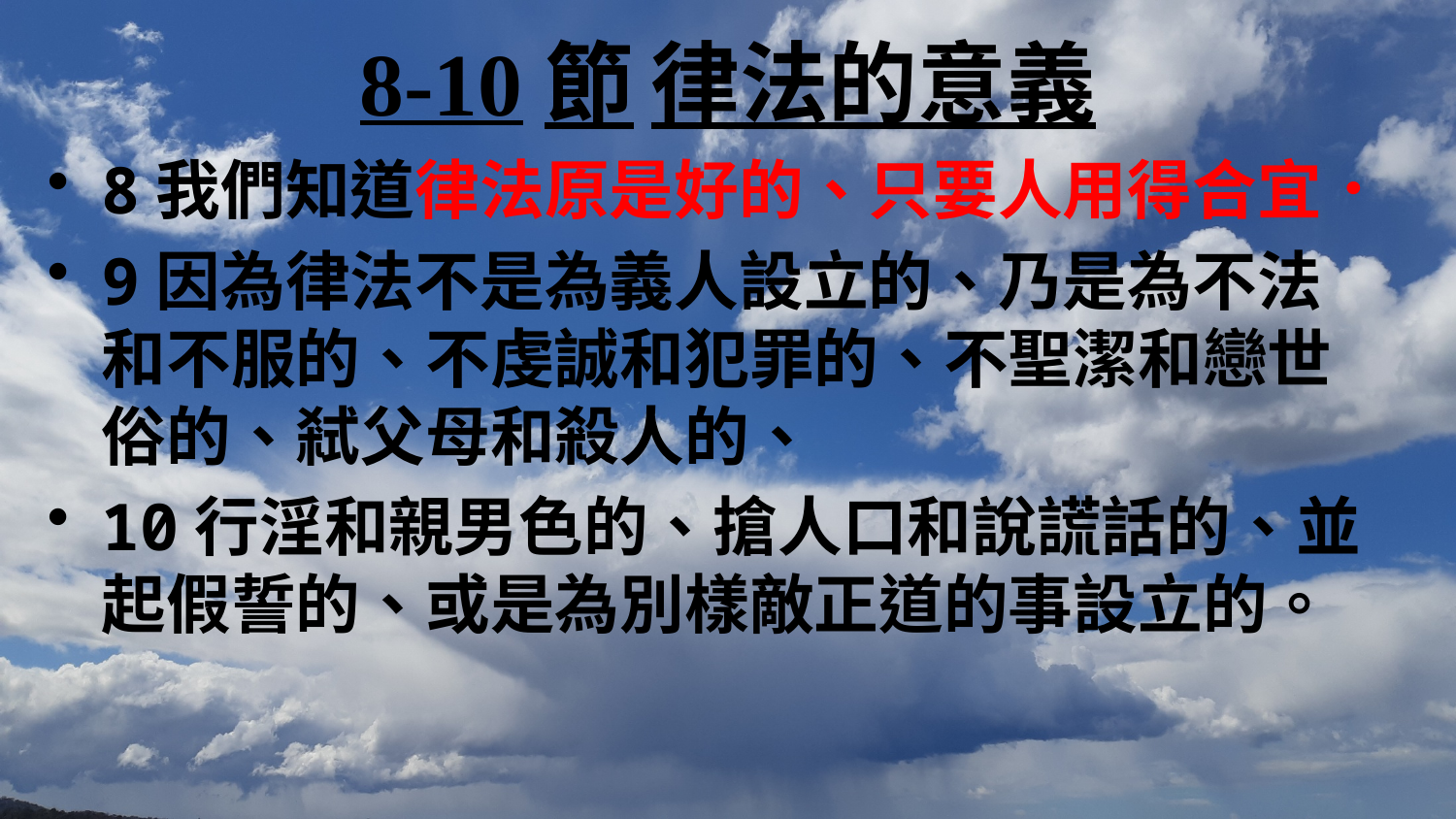

# 8-10節	律法的意義
8我們知道律法原是好的、只要人用得合宜．
9因為律法不是為義人設立的、乃是為不法和不服的、不虔誠和犯罪的、不聖潔和戀世俗的、弒父母和殺人的、
10行淫和親男色的、搶人口和說謊話的、並起假誓的、或是為別樣敵正道的事設立的。